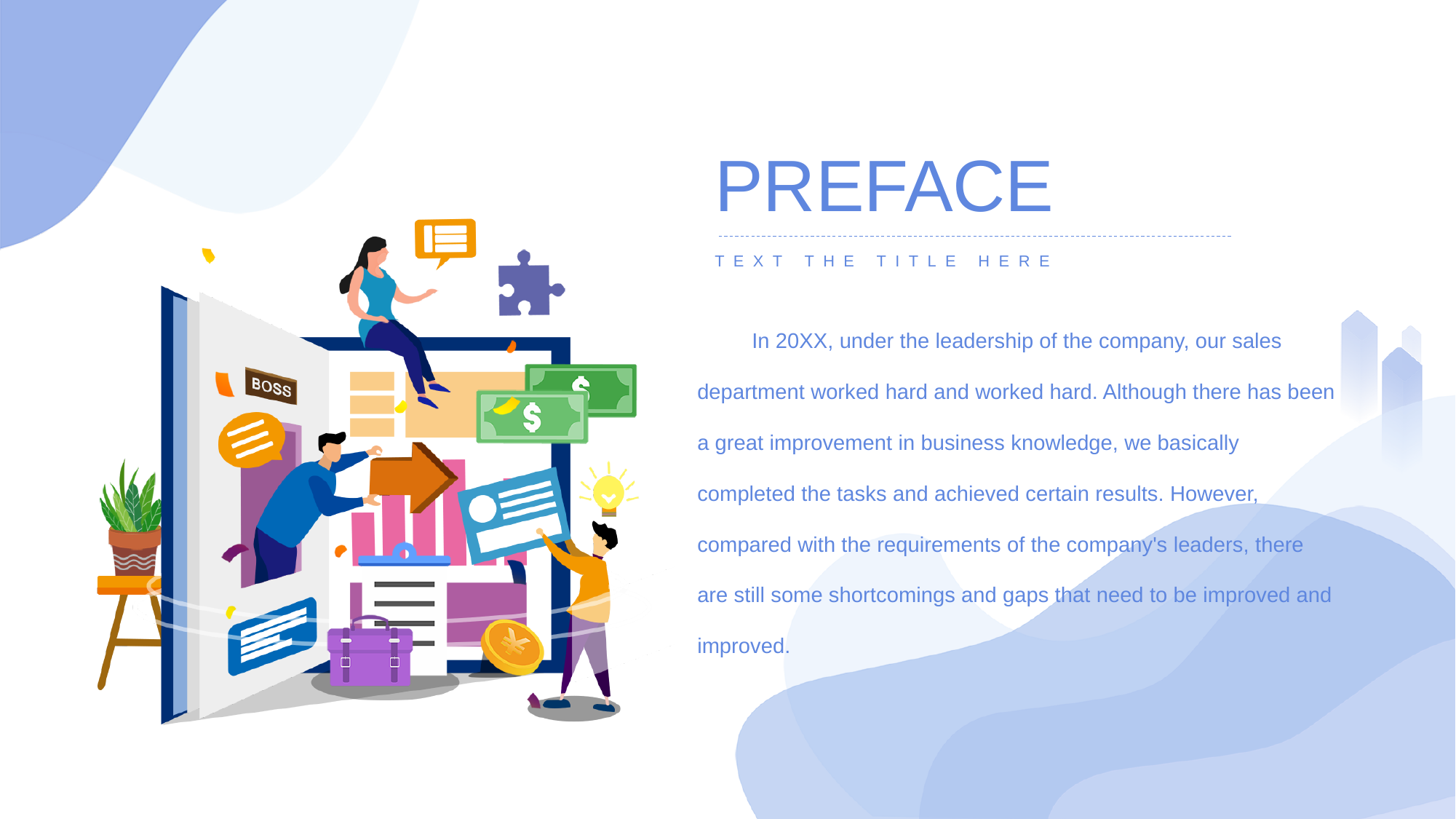

行业PPT模板http://www.1ppt.com/hangye/
PREFACE
TEXT THE TITLE HERE
In 20XX, under the leadership of the company, our sales department worked hard and worked hard. Although there has been a great improvement in business knowledge, we basically completed the tasks and achieved certain results. However, compared with the requirements of the company's leaders, there are still some shortcomings and gaps that need to be improved and improved.